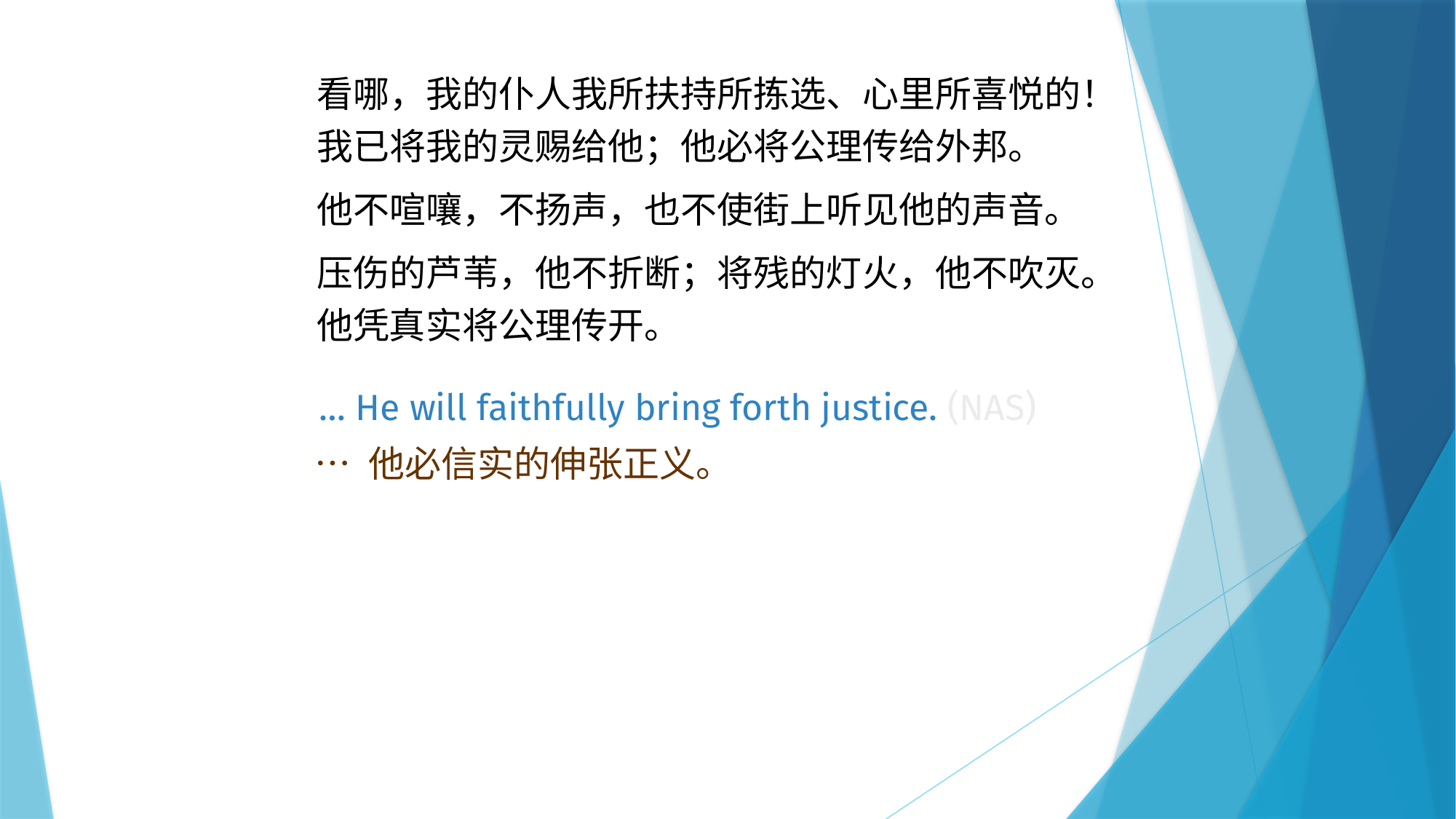

看哪，我的仆人我所扶持所拣选、心里所喜悦的！我已将我的灵赐给他；他必将公理传给外邦。
他不喧嚷，不扬声，也不使街上听见他的声音。
压伤的芦苇，他不折断；将残的灯火，他不吹灭。
他凭真实将公理传开。

… He will faithfully bring forth justice. (NAS)
… 他必信实的伸张正义。